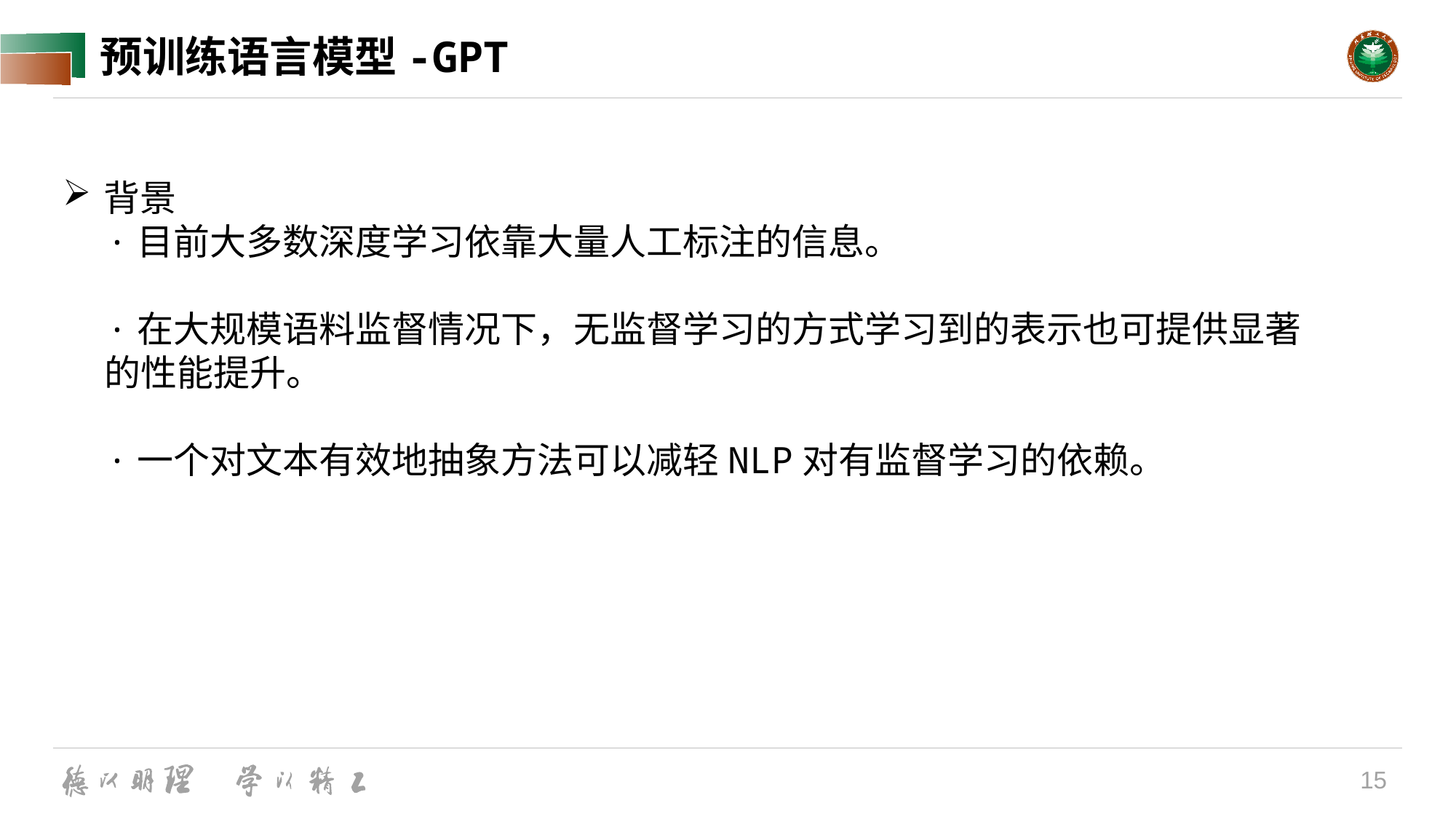

# 预训练语言模型-GPT
背景
  ·目前大多数深度学习依靠大量人工标注的信息。

  ·在大规模语料监督情况下，无监督学习的方式学习到的表示也可提供显著
    的性能提升。

  ·一个对文本有效地抽象方法可以减轻NLP对有监督学习的依赖。